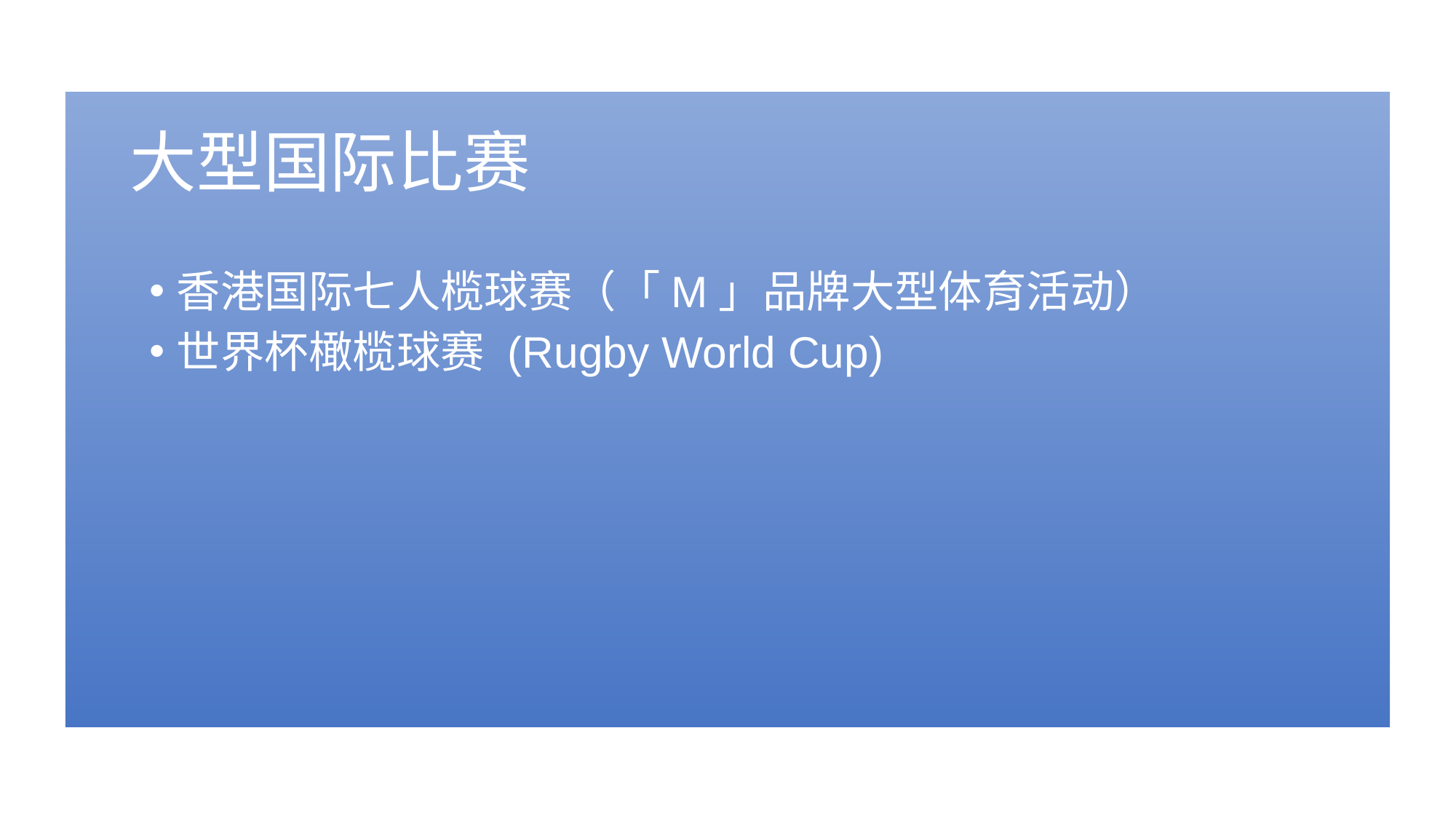

# 大型国际比赛

香港国际七人榄球赛（「M」品牌大型体育活动）
世界杯橄榄球赛 (Rugby World Cup)